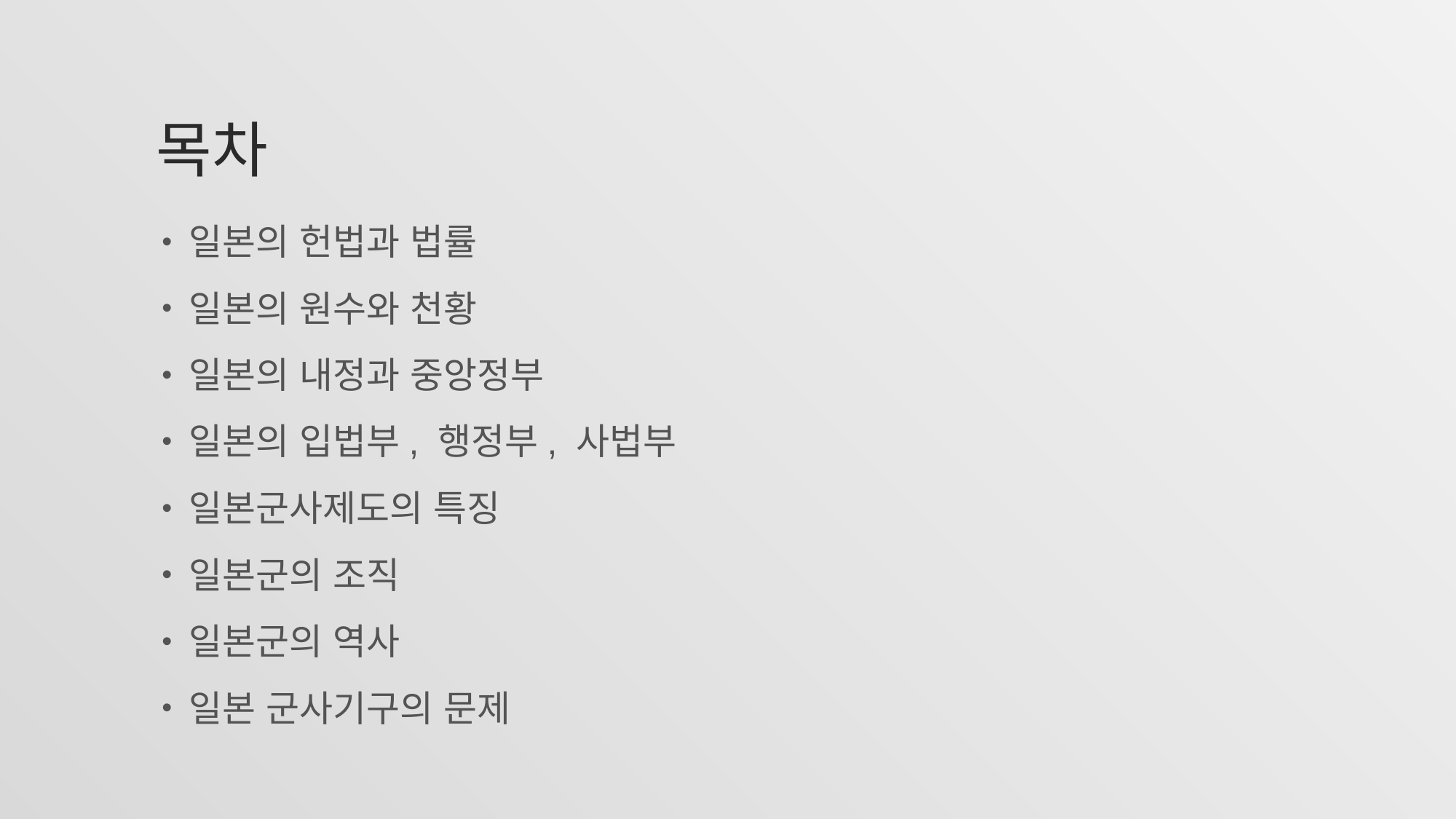

# 목차
일본의 헌법과 법률
일본의 원수와 천황
일본의 내정과 중앙정부
일본의 입법부, 행정부, 사법부
일본군사제도의 특징
일본군의 조직
일본군의 역사
일본 군사기구의 문제